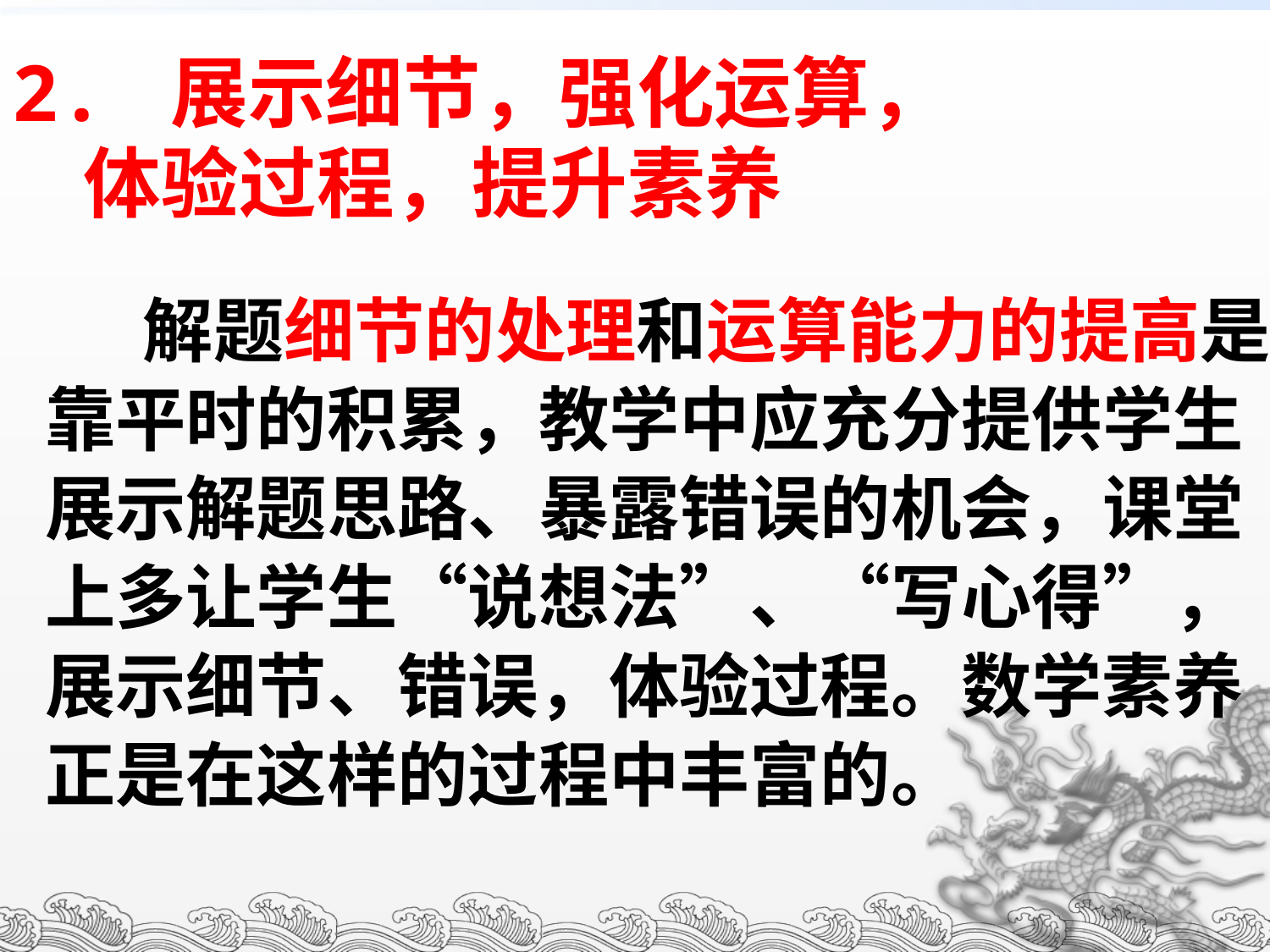

2. 展示细节，强化运算，
   体验过程，提升素养

        解题细节的处理和运算能力的提高是靠平时的积累，教学中应充分提供学生展示解题思路、暴露错误的机会，课堂上多让学生“说想法”、“写心得”，展示细节、错误，体验过程。数学素养正是在这样的过程中丰富的。